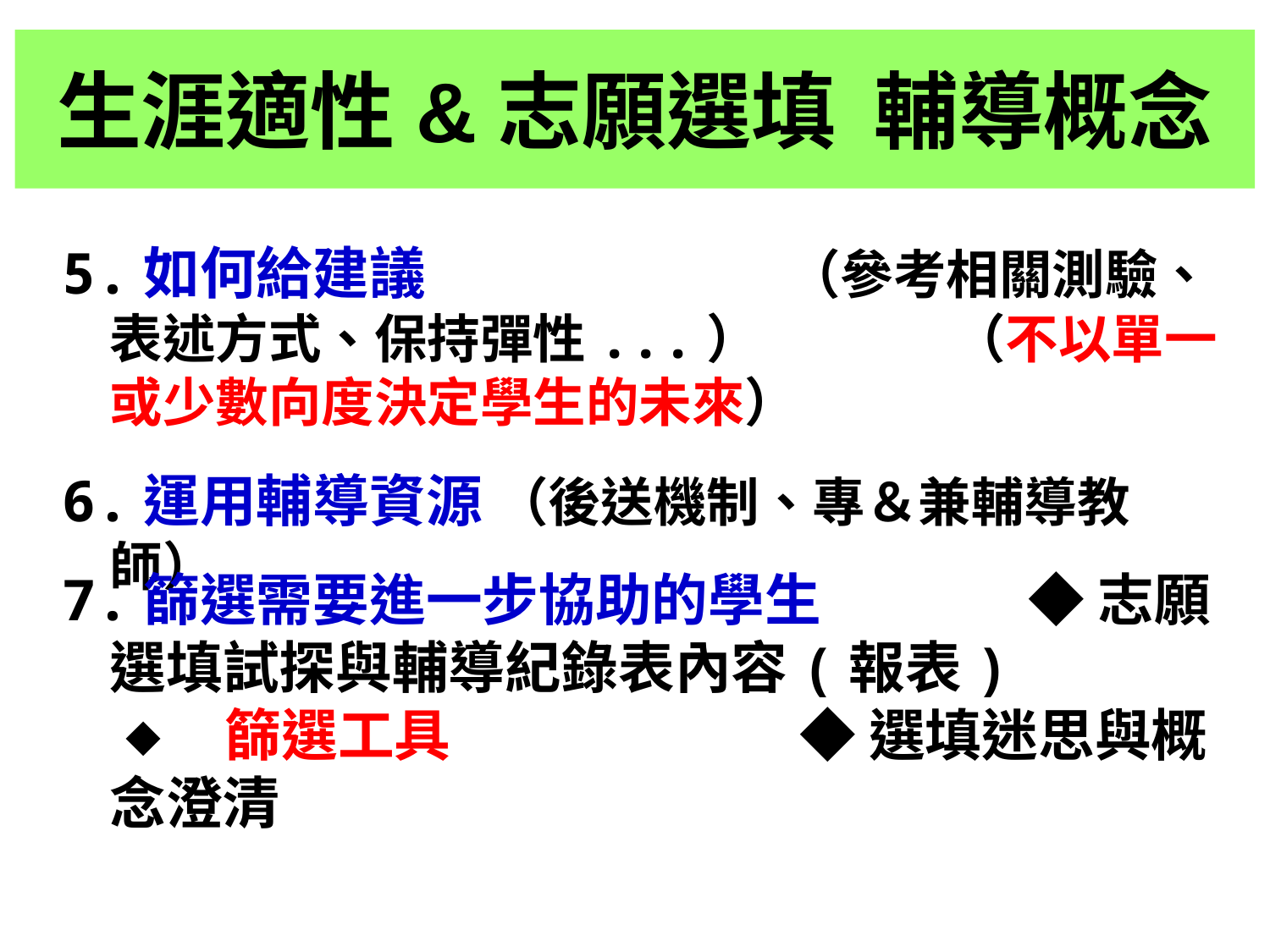

生涯適性&志願選填  輔導概念
5.如何給建議                            （參考相關測驗、表述方式、保持彈性...）                （不以單一或少數向度決定學生的未來）
6.運用輔導資源 （後送機制、專＆兼輔導教師）
7.篩選需要進一步協助的學生                ◆ 志願選填試探與輔導紀錄表內容(報表)       ◆ 篩選工具                           ◆ 選填迷思與概念澄清

24